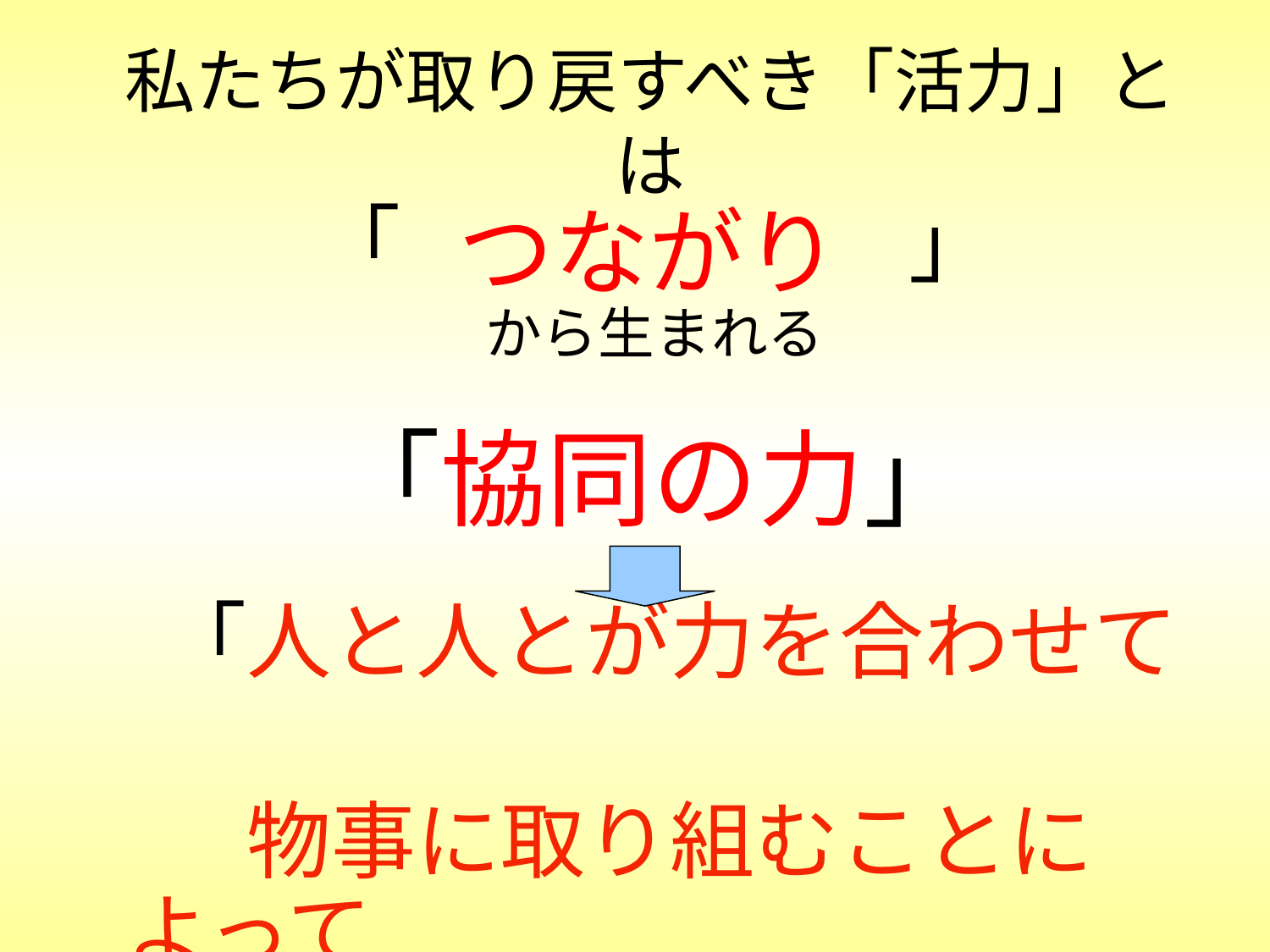

# 私たちが取り戻すべき「活力」とは
つながり
「　　　　　　」
から生まれる

　「人と人とが力を合わせて
　　物事に取り組むことによって
　　　　　生まれる力」

「協同の力」